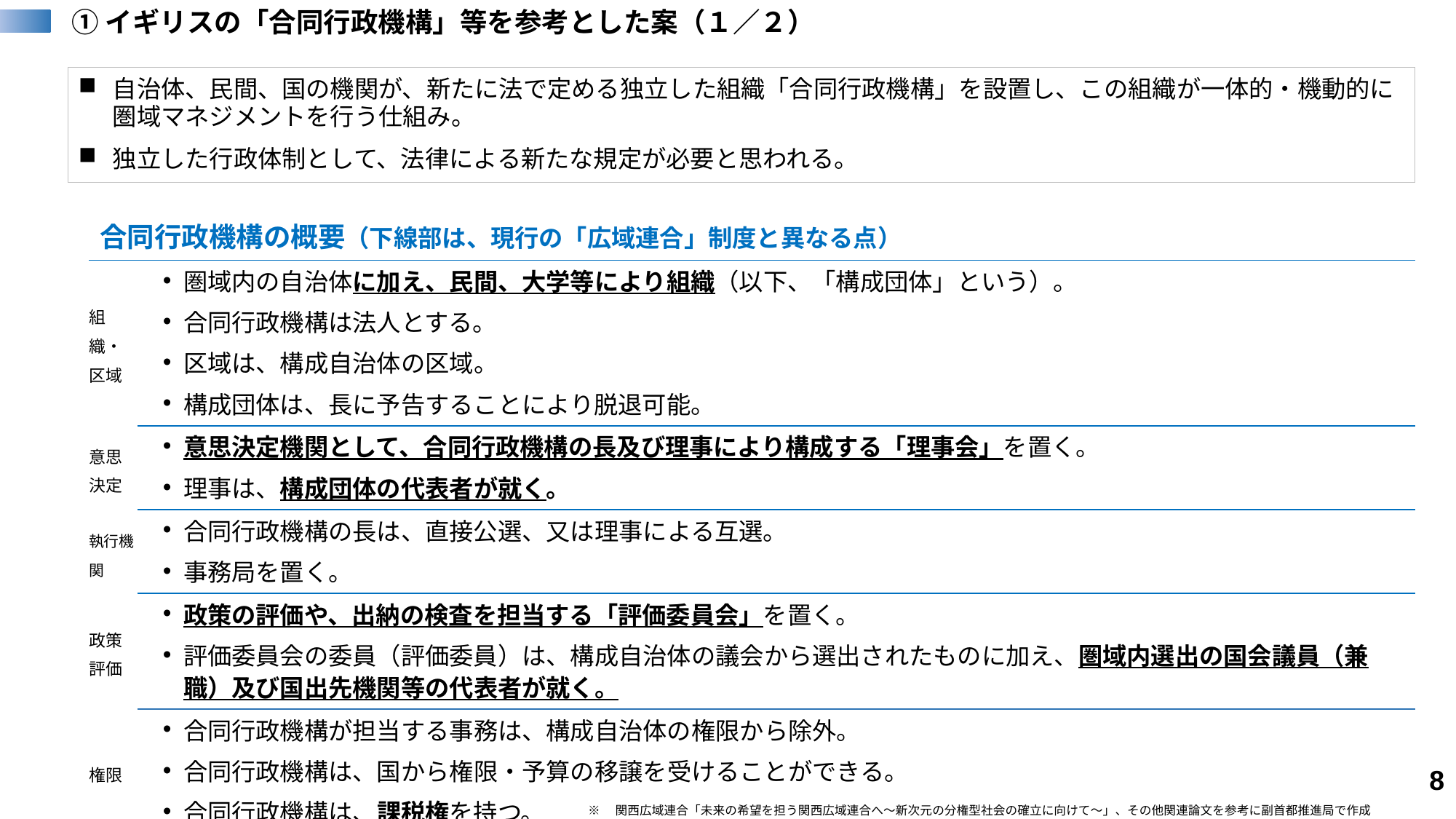

# ①イギリスの「合同行政機構」等を参考とした案（１／２）
自治体、民間、国の機関が、新たに法で定める独立した組織「合同行政機構」を設置し、この組織が一体的・機動的に
圏域マネジメントを行う仕組み。
独立した行政体制として、法律による新たな規定が必要と思われる。
| 合同行政機構の概要（下線部は、現行の「広域連合」制度と異なる点） |  |
| --- | --- |
| 組織・区域 | 圏域内の自治体に加え、民間、大学等により組織（以下、「構成団体」という）。 合同行政機構は法人とする。 区域は、構成自治体の区域。 構成団体は、長に予告することにより脱退可能。 |
| 意思決定 | 意思決定機関として、合同行政機構の長及び理事により構成する「理事会」を置く。 理事は、構成団体の代表者が就く。 |
| 執行機関 | 合同行政機構の長は、直接公選、又は理事による互選。 事務局を置く。 |
| 政策評価 | 政策の評価や、出納の検査を担当する「評価委員会」を置く。 評価委員会の委員（評価委員）は、構成自治体の議会から選出されたものに加え、圏域内選出の国会議員（兼職）及び国出先機関等の代表者が就く。 |
| 権限 | 合同行政機構が担当する事務は、構成自治体の権限から除外。 合同行政機構は、国から権限・予算の移譲を受けることができる。 合同行政機構は、課税権を持つ。 |
8
※　関西広域連合「未来の希望を担う関西広域連合へ～新次元の分権型社会の確立に向けて～」、その他関連論文を参考に副首都推進局で作成